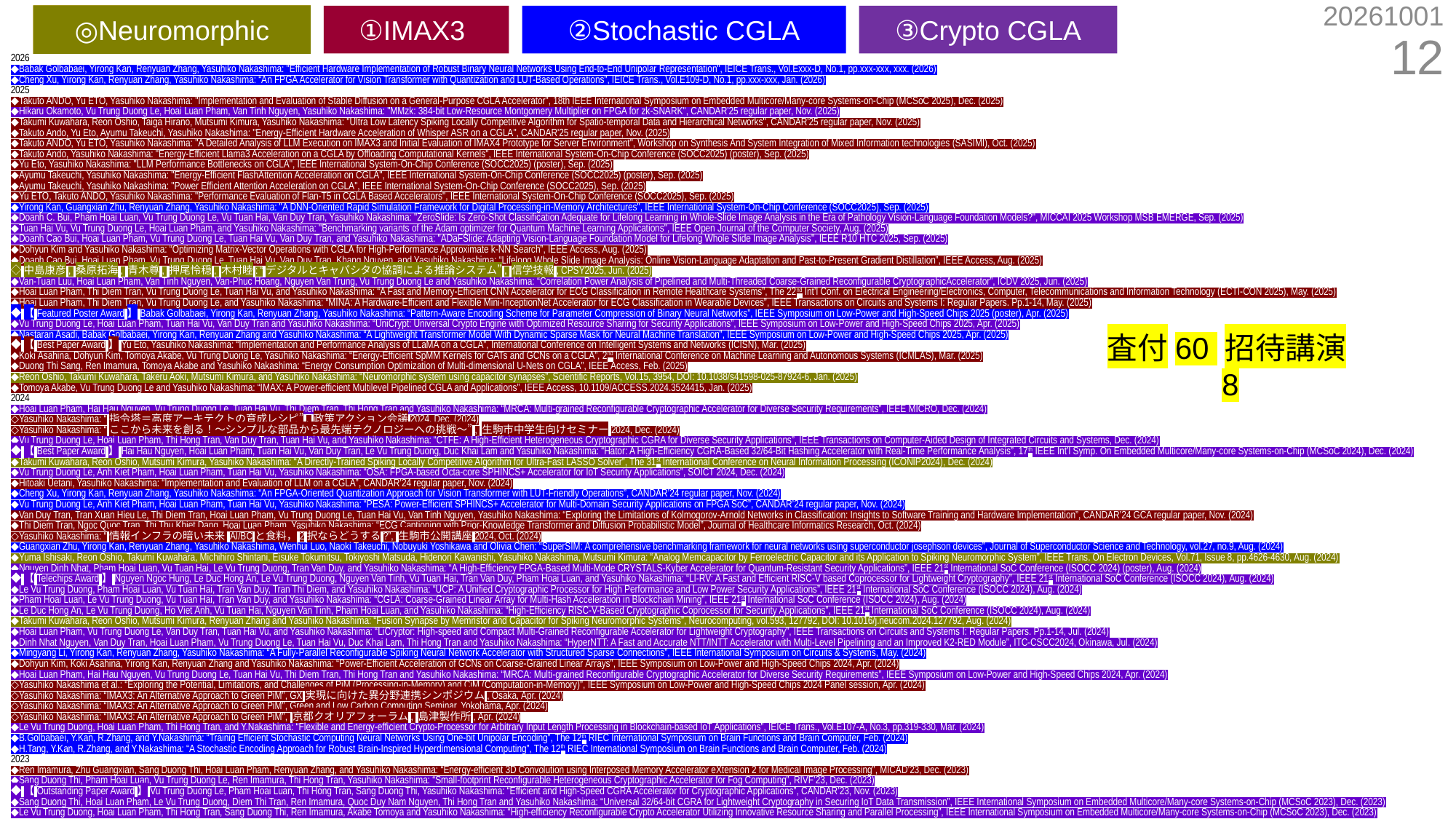

20261001

◎Neuromorphic

①IMAX3

②Stochastic CGLA
③Crypto CGLA

12
2026
◆Babak Golbabaei, Yirong Kan, Renyuan Zhang, Yasuhiko Nakashima: "Efficient Hardware Implementation of Robust Binary Neural Networks Using End-to-End Unipolar Representation", IEICE Trans., Vol.Exxx-D, No.1, pp.xxx-xxx, xxx. (2026)
◆Cheng Xu, Yirong Kan, Renyuan Zhang, Yasuhiko Nakashima: “An FPGA Accelerator for Vision Transformer with Quantization and LUT-Based Operations”, IEICE Trans., Vol.E109-D, No.1, pp.xxx-xxx, Jan. (2026)
2025
◆Takuto ANDO, Yu ETO, Yasuhiko Nakashima: "Implementation and Evaluation of Stable Diffusion on a General-Purpose CGLA Accelerator", 18th IEEE International Symposium on Embedded Multicore/Many-core Systems-on-Chip (MCSoC 2025), Dec. (2025)
◆Hikaru Okamoto, Vu Trung Duong Le, Hoai Luan Pham, Van Tinh Nguyen, Yasuhiko Nakashima: "MMzk: 384-bit Low-Resource Montgomery Multiplier on FPGA for zk-SNARK", CANDAR'25 regular paper, Nov. (2025)
◆Takumi Kuwahara, Reon Oshio, Taiga Hirano, Mutsumi Kimura, Yasuhiko Nakashima: "Ultra Low Latency Spiking Locally Competitive Algorithm for Spatio-temporal Data and Hierarchical Networks", CANDAR'25 regular paper, Nov. (2025)
◆Takuto Ando, Yu Eto, Ayumu Takeuchi, Yasuhiko Nakashima: "Energy-Efficient Hardware Acceleration of Whisper ASR on a CGLA", CANDAR'25 regular paper, Nov. (2025)
◆Takuto ANDO, Yu ETO, Yasuhiko Nakashima: "A Detailed Analysis of LLM Execution on IMAX3 and Initial Evaluation of IMAX4 Prototype for Server Environment", Workshop on Synthesis And System Integration of Mixed Information technologies (SASIMI), Oct. (2025)
◆Takuto Ando, Yasuhiko Nakashima: "Energy-Efficient Llama3 Acceleration on a CGLA by Offloading Computational Kernels", IEEE International System-On-Chip Conference (SOCC2025) (poster), Sep. (2025)
◆Yu Eto, Yasuhiko Nakashima: "LLM Performance Bottlenecks on CGLA", IEEE International System-On-Chip Conference (SOCC2025) (poster), Sep. (2025)
◆Ayumu Takeuchi, Yasuhiko Nakashima: "Energy-Efficient FlashAttention Acceleration on CGLA", IEEE International System-On-Chip Conference (SOCC2025) (poster), Sep. (2025)
◆Ayumu Takeuchi, Yasuhiko Nakashima: "Power Efficient Attention Acceleration on CGLA", IEEE International System-On-Chip Conference (SOCC2025), Sep. (2025)
◆Yu ETO, Takuto ANDO, Yasuhiko Nakashima: "Performance Evaluation of Flan-T5 in CGLA Based Accelerators", IEEE International System-On-Chip Conference (SOCC2025), Sep. (2025)
◆Yirong Kan, Guangxian Zhu, Renyuan Zhang, Yasuhiko Nakashima: "A DNN-Oriented Rapid Simulation Framework for Digital Processing-in-Memory Architectures", IEEE International System-On-Chip Conference (SOCC2025), Sep. (2025)
◆Doanh C. Bui, Pham Hoai Luan, Vu Trung Duong Le, Vu Tuan Hai, Van Duy Tran, Yasuhiko Nakashima: "ZeroSlide: Is Zero-Shot Classification Adequate for Lifelong Learning in Whole-Slide Image Analysis in the Era of Pathology Vision-Language Foundation Models?", MICCAI 2025 Workshop MSB EMERGE, Sep. (2025)
◆Tuan Hai Vu, Vu Trung Duong Le, Hoai Luan Pham, and Yasuhiko Nakashima: "Benchmarking variants of the Adam optimizer for Quantum Machine Learning Applications", IEEE Open Journal of the Computer Society, Aug. (2025)
◆Doanh Cao Bui, Hoai Luan Pham, Vu Trung Duong Le, Tuan Hai Vu, Van Duy Tran, and Yasuhiko Nakashima: "ADaFSlide: Adapting Vision-Language Foundation Model for Lifelong Whole Slide Image Analysis", IEEE R10 HTC 2025, Sep. (2025)
◆Dohyun Kim and Yasuhiko Nakashima: “Optimizing Matrix-Vector Operations with CGLA for High-Performance Approximate k-NN Search”, IEEE Access, Aug. (2025)
◆Doanh Cao Bui, Hoai Luan Pham, Vu Trung Duong Le, Tuan Hai Vu, Van Duy Tran, Khang Nguyen, and Yasuhiko Nakashima: “Lifelong Whole Slide Image Analysis: Online Vision-Language Adaptation and Past-to-Present Gradient Distillation”, IEEE Access, Aug. (2025)
◇中島康彦, 桑原拓海, 青木尊, 押尾怜穏, 木村睦: “デジタルとキャパシタの協調による推論システム”, 信学技報, CPSY2025, Jun. (2025)
◆Van-Tuan Luu, Hoai Luan Pham, Van Tinh Nguyen, Van-Phuc Hoang, Nguyen Van Trung, Vu Trung Duong Le and Yasuhiko Nakashima: “Correlation Power Analysis of Pipelined and Multi-Threaded Coarse-Grained Reconfigurable CryptographicAccelerator”, ICDV 2025, Jun. (2025)
◆Hoai Luan Pham, Thi Diem Tran, Vu Trung Duong Le, Tuan Hai Vu, and Yasuhiko Nakashima: “A Fast and Memory-Efficient CNN Accelerator for ECG Classification in Remote Healthcare Systems”, The 22nd Int’l Conf. on Electrical Engineering/Electronics, Computer, Telecommunications and Information Technology (ECTI-CON 2025), May. (2025)
◆Hoai Luan Pham, Thi Diem Tran, Vu Trung Duong Le, and Yasuhiko Nakashima: “MINA: A Hardware-Efficient and Flexible Mini-InceptionNet Accelerator for ECG Classification in Wearable Devices”, IEEE Transactions on Circuits and Systems I: Regular Papers. Pp.1-14, May. (2025)
◆【Featured Poster Award】Babak Golbabaei, Yirong Kan, Renyuan Zhang, Yasuhiko Nakashima: “Pattern-Aware Encoding Scheme for Parameter Compression of Binary Neural Networks”, IEEE Symposium on Low-Power and High-Speed Chips 2025 (poster), Apr. (2025)
◆Vu Trung Duong Le, Hoai Luan Pham, Tuan Hai Vu, Van Duy Tran and Yasuhiko Nakashima: “UniCrypt: Universal Crypto Engine with Optimized Resource Sharing for Security Applications”, IEEE Symposium on Low-Power and High-Speed Chips 2025, Apr. (2025)
◆Nastaran Asadi, Babak Golbabaei, Yirong Kan, Renyuan Zhang and Yasuhiko Nakashima: “A Lightweight Transformer Model With Dynamic Sparse Mask for Neural Machine Translation”, IEEE Symposium on Low-Power and High-Speed Chips 2025, Apr. (2025)
◆【Best Paper Award】Yu Eto, Yasuhiko Nakashima: “Implementation and Performance Analysis of LLaMA on a CGLA”, International Conference on Intelligent Systems and Networks (ICISN), Mar. (2025)
◆Koki Asahina, Dohyun Kim, Tomoya Akabe, Vu Trung Duong Le, Yasuhiko Nakashima: “Energy-Efficient SpMM Kernels for GATs and GCNs on a CGLA”, 2nd International Conference on Machine Learning and Autonomous Systems (ICMLAS), Mar. (2025)
◆Duong Thi Sang, Ren Imamura, Tomoya Akabe and Yasuhiko Nakashima: “Energy Consumption Optimization of Multi-dimensional U-Nets on CGLA”, IEEE Access, Feb. (2025)
◆Reon Oshio, Takumi Kuwahara, Takeru Aoki, Mutsumi Kimura, and Yasuhiko Nakashima: “Neuromorphic system using capacitor synapses”, Scientific Reports, Vol.15, 3954, DOI: 10.1038/s41598-025-87924-6, Jan. (2025)
◆Tomoya Akabe, Vu Trung Duong Le and Yasuhiko Nakashima: “IMAX: A Power-efficient Multilevel Pipelined CGLA and Applications”, IEEE Access, 10.1109/ACCESS.2024.3524415, Jan. (2025)
2024
◆Hoai Luan Pham, Hai Hau Nguyen, Vu Trung Duong Le, Tuan Hai Vu, Thi Diem Tran, Thi Hong Tran and Yasuhiko Nakashima: “MRCA: Multi-grained Reconfigurable Cryptographic Accelerator for Diverse Security Requirements”, IEEE MICRO, Dec. (2024)
◇Yasuhiko Nakashima: “指令塔＝高度アーキテクトの育成レシピ”, 政策アクション会議2024, Dec. (2024)
◇Yasuhiko Nakashima: “ここから未来を創る！～シンプルな部品から最先端テクノロジーへの挑戦～”, 生駒市中学生向けセミナー2024, Dec. (2024)
◆Vu Trung Duong Le, Hoai Luan Pham, Thi Hong Tran, Van Duy Tran, Tuan Hai Vu, and Yasuhiko Nakashima: “CTFE: A High-Efficient Heterogeneous Cryptographic CGRA for Diverse Security Applications”, IEEE Transactions on Computer-Aided Design of Integrated Circuits and Systems, Dec. (2024)
◆【Best Paper Award】Hai Hau Nguyen, Hoai Luan Pham, Tuan Hai Vu, Van Duy Tran, Le Vu Trung Duong, Duc Khai Lam and Yasuhiko Nakashima: “Hator: A High-Efficiency CGRA-Based 32/64-Bit Hashing Accelerator with Real-Time Performance Analysis”, 17th IEEE Int’l Symp. On Embedded Multicore/Many-core Systems-on-Chip (MCSoC 2024), Dec. (2024)
◆Takumi Kuwahara, Reon Oshio, Mutsumi Kimura, Yasuhiko Nakashima: “A Directly-Trained Spiking Locally Competitive Algorithm for Ultra-Fast LASSO Solver”, The 31st International Conference on Neural Information Processing (ICONIP2024), Dec. (2024)
◆Vu Trung Duong Le, Anh Kiet Pham, Hoai Luan Pham, Tuan Hai Vu, Yasuhiko Nakashima: “OSA: FPGA-based Octa-core SPHINCS+ Accelerator for IoT Security Applications”, SOICT 2024, Dec. (2024)
◆Hitoaki Uetani, Yasuhiko Nakashima: “Implementation and Evaluation of LLM on a CGLA”, CANDAR’24 regular paper, Nov. (2024)
◆Cheng Xu, Yirong Kan, Renyuan Zhang, Yasuhiko Nakashima: “An FPGA-Oriented Quantization Approach for Vision Transformer with LUT-Friendly Operations”, CANDAR’24 regular paper, Nov. (2024)
◆Vu Trung Duong Le, Anh Kiet Pham, Hoai Luan Pham, Tuan Hai Vu, Yasuhiko Nakashima: “PESA: Power-Efficient SPHINCS+ Accelerator for Multi-Domain Security Applications on FPGA SoC”, CANDAR’24 regular paper, Nov. (2024)
◆Van Duy Tran, Tran Xuan Hieu Le, Thi Diem Tran, Hoai Luan Pham, Vu Trung Duong Le, Tuan Hai Vu, Van Tinh Nguyen, Yasuhiko Nakashima: “Exploring the Limitations of Kolmogorov-Arnold Networks in Classification: Insights to Software Training and Hardware Implementation”, CANDAR’24 GCA regular paper, Nov. (2024)
◆Thi Diem Tran, Ngoc Quoc Tran, Thi Thu Khiet Dang, Hoai Luan Pham, Yasuhiko Nakashima: “ECG Captioning with Prior-Knowledge Transformer and Diffusion Probabilistic Model”, Journal of Healthcare Informatics Research, Oct. (2024)
◇Yasuhiko Nakashima: “情報インフラの暗い未来 AI/BCと食料，2択ならどうする?”, 生駒市公開講座2024, Oct. (2024)
◆Guangxian Zhu, Yirong Kan, Renyuan Zhang, Yasuhiko Nakashima, Wenhui Luo, Naoki Takeuchi, Nobuyuki Yoshikawa and Olivia Chen: “SuperSIM: A comprehensive benchmarking framework for neural networks using superconductor josephson devices”, Journal of Superconductor Science and Technology, vol.27, no.9, Aug. (2024)
◆Yuma Ishisaki, Reon Oshio, Takumi Kuwahara, Michihiro Shintani, Eisuke Tokumitsu, Tokiyoshi Matsuda, Hidenori Kawanishi, Yasuhiko Nakashima, Mutsumi Kimura: “Analog Memcapacitor by Ferroelectric Capacitor and its Application to Spiking Neuromorphic System”, IEEE Trans. On Electron Devices, Vol.71, Issue 8, pp.4626-4630, Aug. (2024)
◆Nguyen Dinh Nhat, Pham Hoai Luan, Vu Tuan Hai, Le Vu Trung Duong, Tran Van Duy, and Yasuhiko Nakashima: “A High-Efficiency FPGA-Based Multi-Mode CRYSTALS-Kyber Accelerator for Quantum-Resistant Security Applications”, IEEE 21st International SoC Conference (ISOCC 2024) (poster), Aug. (2024)
◆【Telechips Award】Nguyen Ngoc Hung, Le Duc Hong An, Le Vu Trung Duong, Nguyen Van Tinh, Vu Tuan Hai, Tran Van Duy, Pham Hoai Luan, and Yasuhiko Nakashima: “LI-RV: A Fast and Efficient RISC-V based Coprocessor for Lightweight Cryptography”, IEEE 21st International SoC Conference (ISOCC 2024), Aug. (2024)
◆Le Vu Trung Duong, Pham Hoai Luan, Vu Tuan Hai, Tran Van Duy, Tran Thi Diem, and Yasuhiko Nakashima: “UCP: A Unified Cryptographic Processor for High Performance and Low Power Security Applications”, IEEE 21st International SoC Conference (ISOCC 2024), Aug. (2024)
◆Pham Hoai Luan, Le Vu Trung Duong, Vu Tuan Hai, Tran Van Duy, and Yasuhiko Nakashima: “CGLA: Coarse-Grained Linear Array for Multi-Hash Acceleration in Blockchain Mining”, IEEE 21st International SoC Conference (ISOCC 2024), Aug. (2024)
◆Le Duc Hong An, Le Vu Trung Duong, Ho Viet Anh, Vu Tuan Hai, Nguyen Van Tinh, Pham Hoai Luan, and Yasuhiko Nakashima: “High-Efficiency RISC-V-Based Cryptographic Coprocessor for Security Applications”, IEEE 21st International SoC Conference (ISOCC 2024), Aug. (2024)
◆Takumi Kuwahara, Reon Oshio, Mutsumi Kimura, Renyuan Zhang and Yasuhiko Nakashima: “Fusion Synapse by Memristor and Capacitor for Spiking Neuromorphic Systems”, Neurocomputing, vol.593, 127792, DOI: 10.1016/j.neucom.2024.127792, Aug. (2024)
◆Hoai Luan Pham, Vu Trung Duong Le, Van Duy Tran, Tuan Hai Vu, and Yasuhiko Nakashima: “LiCryptor: High-speed and Compact Multi-Grained Reconfigurable Accelerator for Lightweight Cryptography”, IEEE Transactions on Circuits and Systems I: Regular Papers. Pp.1-14, Jul. (2024)
◆Dinh Nhat Nguyen, Van Duy Tran, Hoai Luan Pham, Vu Trung Duong Le, Tuan Hai Vu, Duc Khai Lam, Thi Hong Tran and Yasuhiko Nakashima: “HyperNTT: A Fast and Accurate NTT/INTT Accelerator with Multi-Level Pipelining and an Improved K2-RED Module”, ITC-CSCC2024, Okinawa, Jul. (2024)
◆Mingyang Li, Yirong Kan, Renyuan Zhang, Yasuhiko Nakashima: “A Fully-Parallel Reconfigurable Spiking Neural Network Accelerator with Structured Sparse Connections”, IEEE International Symposium on Circuits & Systems, May. (2024)
◆Dohyun Kim, Koki Asahina, Yirong Kan, Renyuan Zhang and Yasuhiko Nakashima: “Power-Efficient Acceleration of GCNs on Coarse-Grained Linear Arrays”, IEEE Symposium on Low-Power and High-Speed Chips 2024, Apr. (2024)
◆Hoai Luan Pham, Hai Hau Nguyen, Vu Trung Duong Le, Tuan Hai Vu, Thi Diem Tran, Thi Hong Tran and Yasuhiko Nakashima: “MRCA: Multi-grained Reconfigurable Cryptographic Accelerator for Diverse Security Requirements”, IEEE Symposium on Low-Power and High-Speed Chips 2024, Apr. (2024)
◇Yasuhiko Nakashima et al.: “Exploring the Potential, Limitations, and Challenges of PiM (Processing-in-Memory) and CiM (Computation-in-Memory)”, IEEE Symposium on Low-Power and High-Speed Chips 2024 Panel session, Apr. (2024)
◇Yasuhiko Nakashima: “IMAX3: An Alternative Approach to Green PiM”, GX実現に向けた異分野連携シンポジウム, Osaka, Apr. (2024)
◇Yasuhiko Nakashima: “IMAX3: An Alternative Approach to Green PiM”, Green and Low Carbon Computing Seminar, Yokohama, Apr. (2024)
◇Yasuhiko Nakashima: “IMAX3: An Alternative Approach to Green PiM”, 京都クオリアフォーラム, 島津製作所, Apr. (2024)
◆Le Vu Trung Duong, Hoai Luan Pham, Thi Hong Tran, and Y.Nakashima: “Flexible and Energy-efficient Crypto-Processor for Arbitrary Input Length Processing in Blockchain-based IoT Applications”, IEICE Trans., Vol.E107-A, No.3, pp.319-330, Mar. (2024)
◆B.Golbabaei, Y.Kan, R.Zhang, and Y.Nakashima: “Trainig Efficient Stochastic Computing Neural Networks Using One-bit Unipolar Encoding”, The 12th RIEC International Symposium on Brain Functions and Brain Computer, Feb. (2024)
◆H.Tang, Y.Kan, R.Zhang, and Y.Nakashima: “A Stochastic Encoding Approach for Robust Brain-Inspired Hyperdimensional Computing”, The 12th RIEC International Symposium on Brain Functions and Brain Computer, Feb. (2024)
2023
◆Ren Imamura, Zhu Guangxian, Sang Duong Thi, Hoai Luan Pham, Renyuan Zhang, and Yasuhiko Nakashima: “Energy-efficient 3D Convolution using Interposed Memory Accelerator eXtension 2 for Medical Image Processing”, MICAD’23, Dec. (2023)
◆Sang Duong Thi, Pham Hoai Luan, Vu Trung Duong Le, Ren Imamura, Thi Hong Tran, Yasuhiko Nakashima: “Small-footprint Reconfigurable Heterogeneous Cryptographic Accelerator for Fog Computing”, RIVF’23, Dec. (2023)
◆【Outstanding Paper Award】Vu Trung Duong Le, Pham Hoai Luan, Thi Hong Tran, Sang Duong Thi, Yasuhiko Nakashima: “Efficient and High-Speed CGRA Accelerator for Cryptographic Applications”, CANDAR’23, Nov. (2023)
◆Sang Duong Thi, Hoai Luan Pham, Le Vu Trung Duong, Diem Thi Tran, Ren Imamura, Quoc Duy Nam Nguyen, Thi Hong Tran and Yasuhiko Nakashima: “Universal 32/64-bit CGRA for Lightweight Cryptography in Securing IoT Data Transmission”, IEEE International Symposium on Embedded Multicore/Many-core Systems-on-Chip (MCSoC 2023), Dec. (2023)
◆Le Vu Trung Duong, Hoai Luan Pham, Thi Hong Tran, Sang Duong Thi, Ren Imamura, Akabe Tomoya and Yasuhiko Nakashima: “High-efficiency Reconfigurable Crypto Accelerator Utilizing Innovative Resource Sharing and Parallel Processing”, IEEE International Symposium on Embedded Multicore/Many-core Systems-on-Chip (MCSoC 2023), Dec. (2023)
査付60 招待講演8